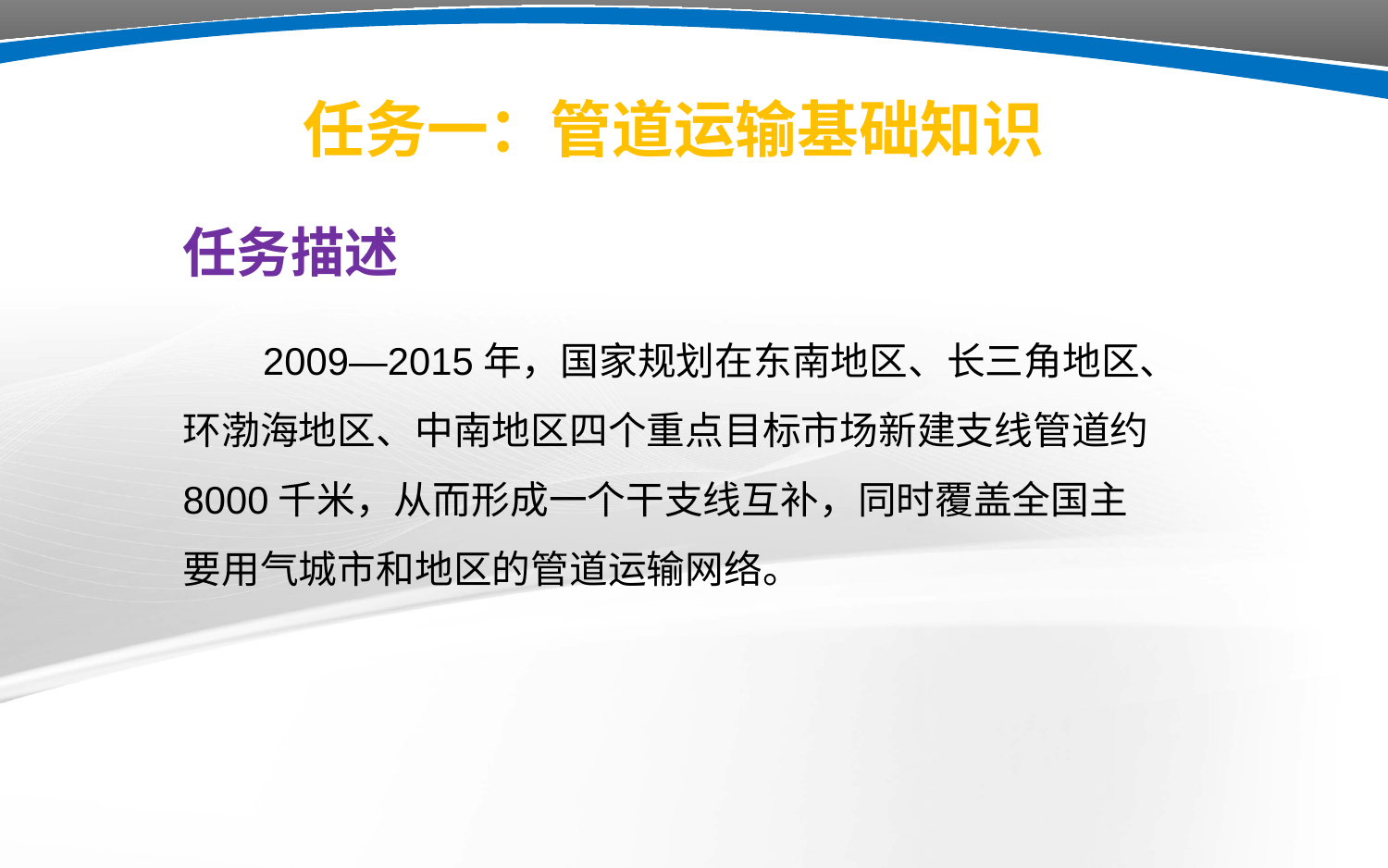

任务一：管道运输基础知识
任务描述

 2009—2015年，国家规划在东南地区、长三角地区、环渤海地区、中南地区四个重点目标市场新建支线管道约8000千米，从而形成一个干支线互补，同时覆盖全国主要用气城市和地区的管道运输网络。